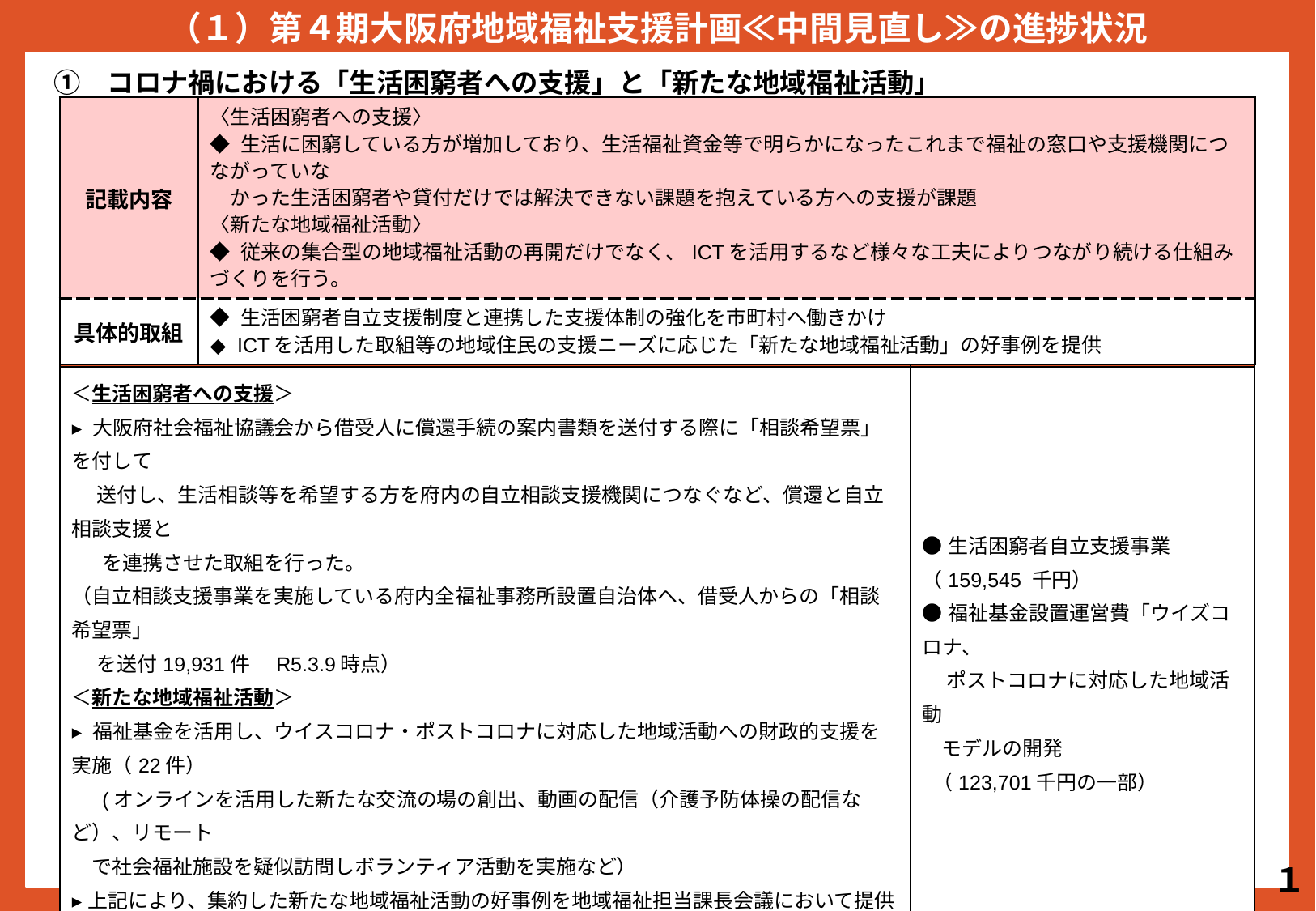

（１）第４期大阪府地域福祉支援計画≪中間見直し≫の進捗状況
　①　コロナ禍における「生活困窮者への支援」と「新たな地域福祉活動」
| 記載内容 | 〈生活困窮者への支援〉 ◆ 生活に困窮している方が増加しており、生活福祉資金等で明らかになったこれまで福祉の窓口や支援機関につながっていな 　かった生活困窮者や貸付だけでは解決できない課題を抱えている方への支援が課題 〈新たな地域福祉活動〉 ◆ 従来の集合型の地域福祉活動の再開だけでなく、ICTを活用するなど様々な工夫によりつながり続ける仕組みづくりを行う。 |
| --- | --- |
| 具体的取組 | ◆ 生活困窮者自立支援制度と連携した支援体制の強化を市町村へ働きかけ ◆ ICTを活用した取組等の地域住民の支援ニーズに応じた「新たな地域福祉活動」の好事例を提供 |
| 主な取組（R４年度） | 主な関連予算（R４年度） |
| --- | --- |
| ＜生活困窮者への支援＞ ▸ 大阪府社会福祉協議会から借受人に償還手続の案内書類を送付する際に「相談希望票」を付して 　 送付し、生活相談等を希望する方を府内の自立相談支援機関につなぐなど、償還と自立相談支援と 　を連携させた取組を行った。 （自立相談支援事業を実施している府内全福祉事務所設置自治体へ、借受人からの「相談希望票」　 　 を送付19,931件　R5.3.9時点） ＜新たな地域福祉活動＞ ▸ 福祉基金を活用し、ウイスコロナ・ポストコロナに対応した地域活動への財政的支援を実施（22件） 　 (オンラインを活用した新たな交流の場の創出、動画の配信（介護予防体操の配信など）、リモート 　で社会福祉施設を疑似訪問しボランティア活動を実施など） ▸上記により、集約した新たな地域福祉活動の好事例を地域福祉担当課長会議において提供した。 | ●生活困窮者自立支援事業（159,545 千円） ●福祉基金設置運営費「ウイズコロナ、　 　 ポストコロナに対応した地域活動 モデルの開発 （123,701千円の一部） |
| 今後の方向性（案） |  |
| ◆コロナ禍で顕在化した相談者層の多様化、課題の複雑化に対応した支援体制の検討 ◆平時・非常時にかかわらず、様々なニーズに対応した支援体制の検討 |  |
１